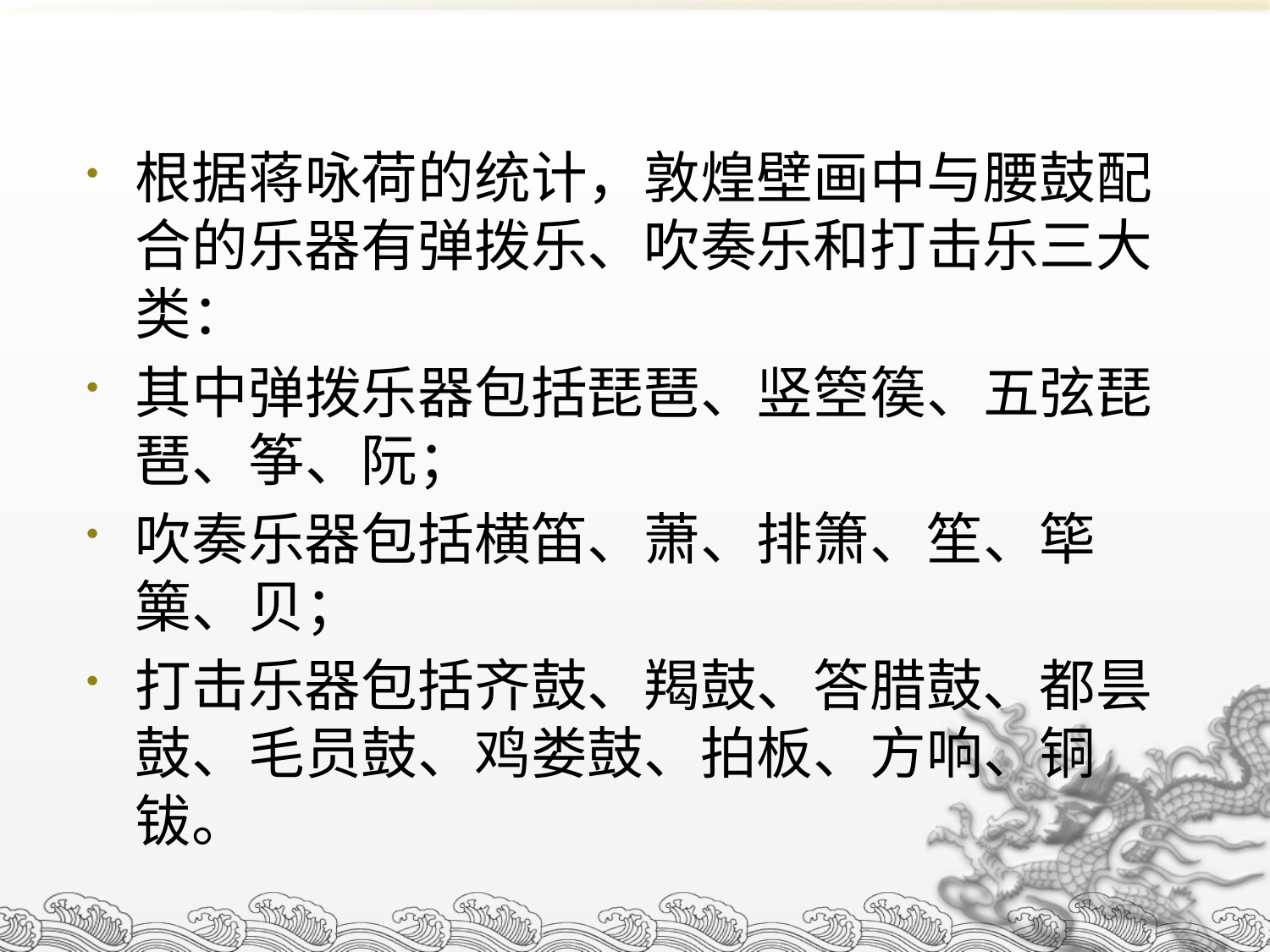

#
根据蒋咏荷的统计，敦煌壁画中与腰鼓配合的乐器有弹拨乐、吹奏乐和打击乐三大类：
其中弹拨乐器包括琵琶、竖箜篌、五弦琵琶、筝、阮；
吹奏乐器包括横笛、萧、排箫、笙、筚篥、贝；
打击乐器包括齐鼓、羯鼓、答腊鼓、都昙鼓、毛员鼓、鸡娄鼓、拍板、方响、铜钹。